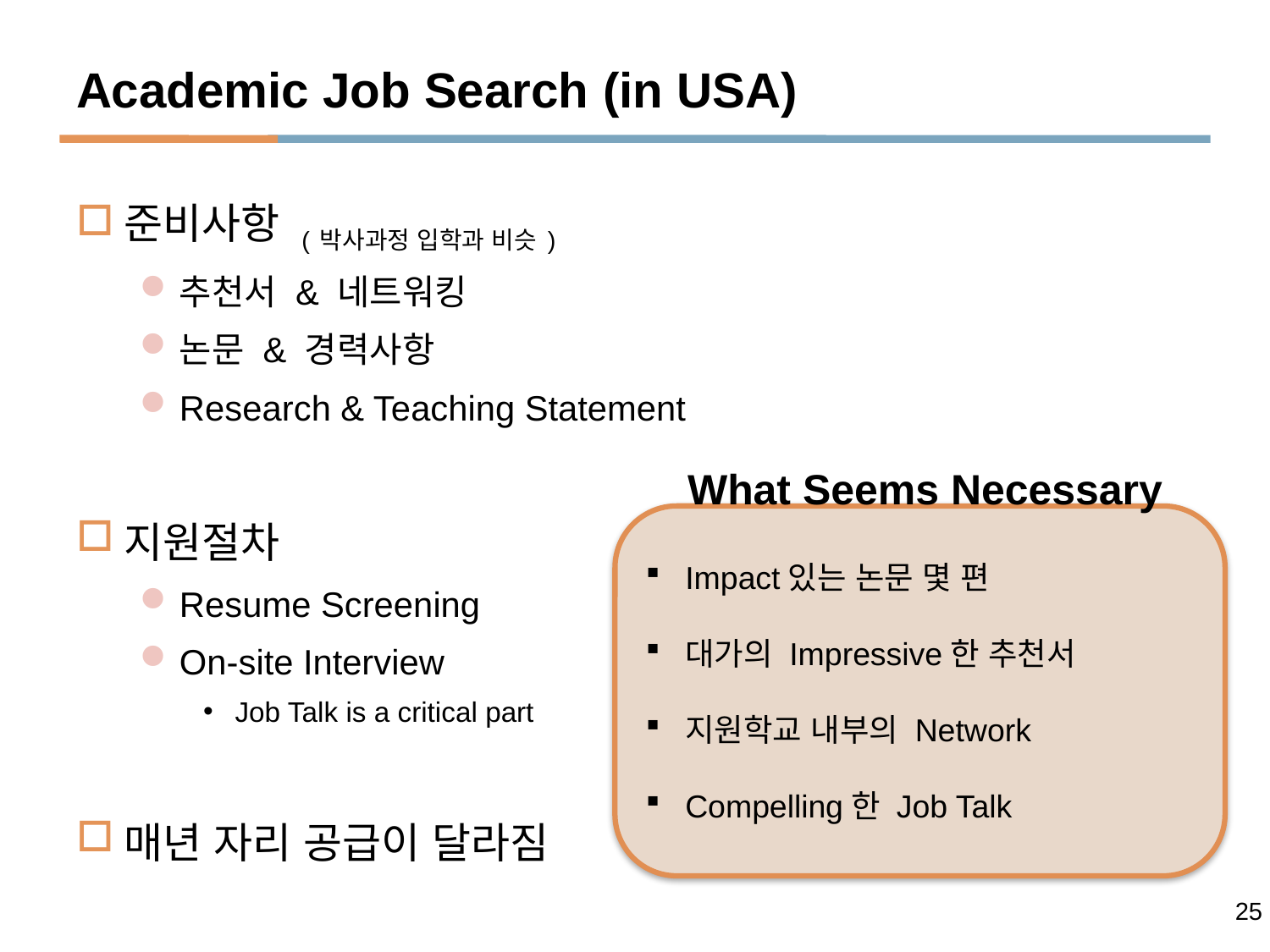

# Academic Job Search (in USA)
준비사항 (박사과정 입학과 비슷)
추천서 & 네트워킹
논문 & 경력사항
Research & Teaching Statement

지원절차
Resume Screening
On-site Interview
Job Talk is a critical part

매년 자리 공급이 달라짐
What Seems Necessary
Impact있는 논문 몇 편

대가의 Impressive한 추천서

지원학교 내부의 Network

Compelling한 Job Talk